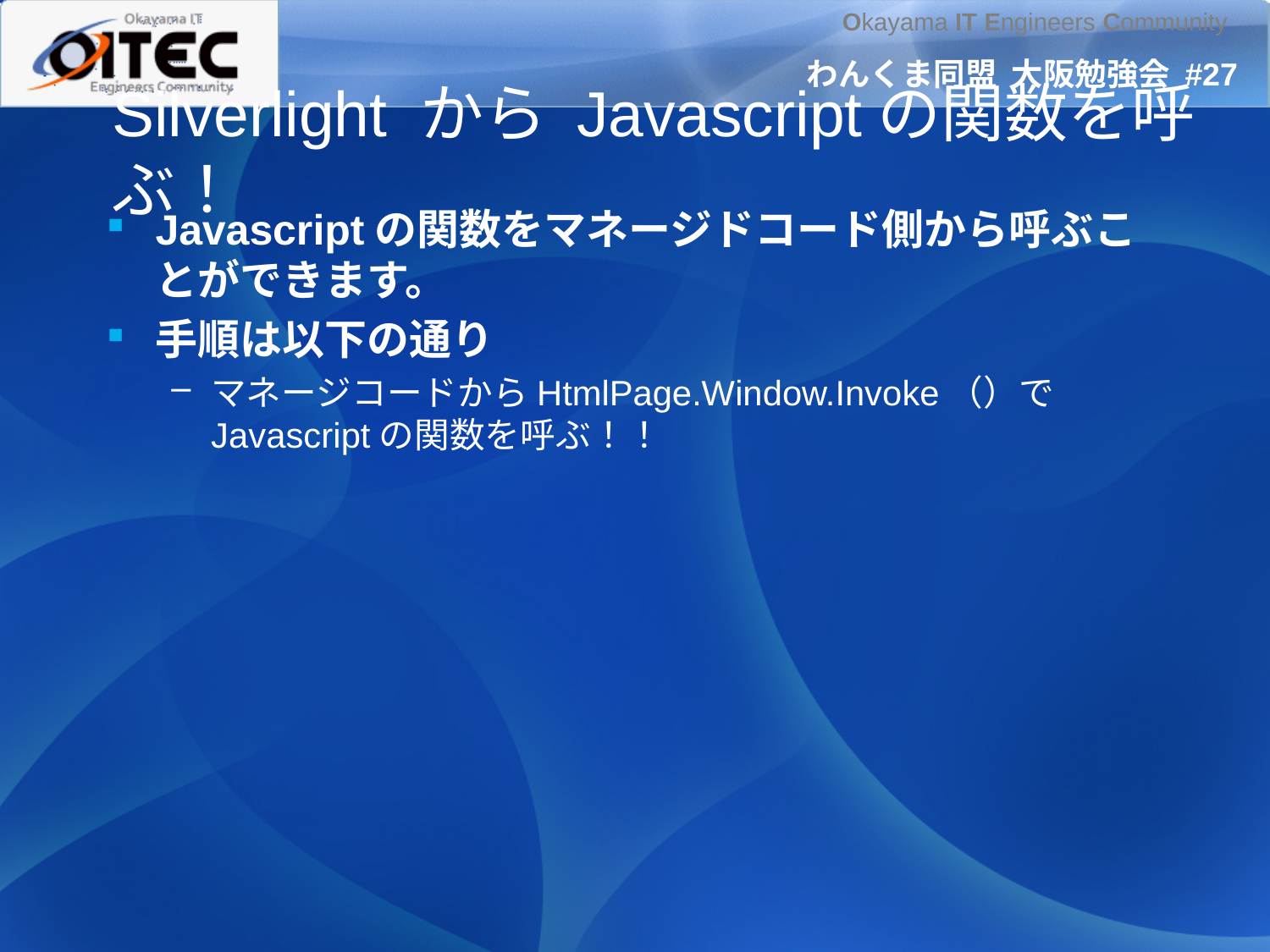

# Silverlight から Javascriptの関数を呼ぶ！
Javascriptの関数をマネージドコード側から呼ぶことができます。
手順は以下の通り
マネージコードからHtmlPage.Window.Invoke（）でJavascriptの関数を呼ぶ！！